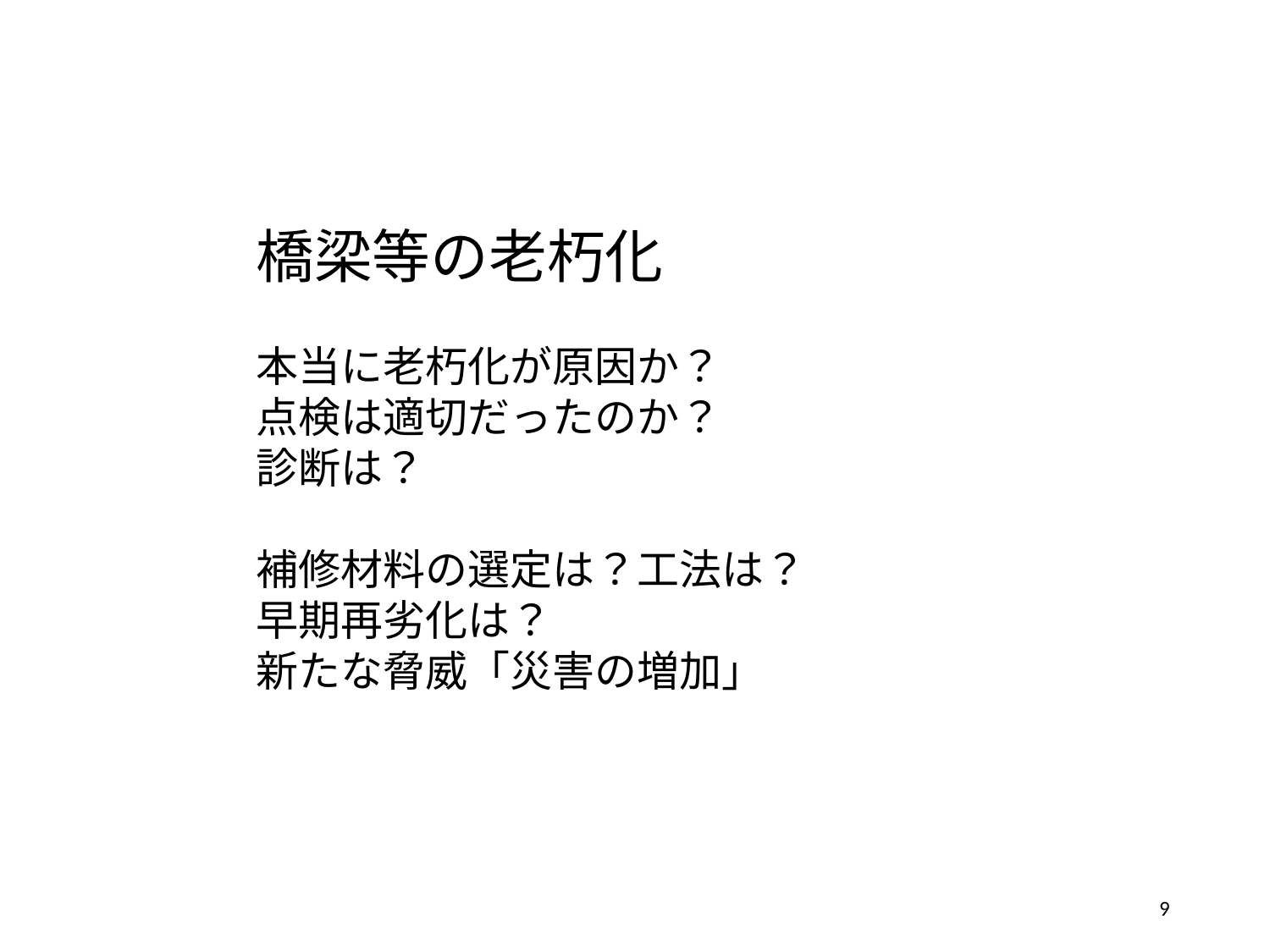

橋梁等の老朽化

本当に老朽化が原因か？
点検は適切だったのか？
診断は？

補修材料の選定は？工法は？
早期再劣化は？
新たな脅威「災害の増加」
9